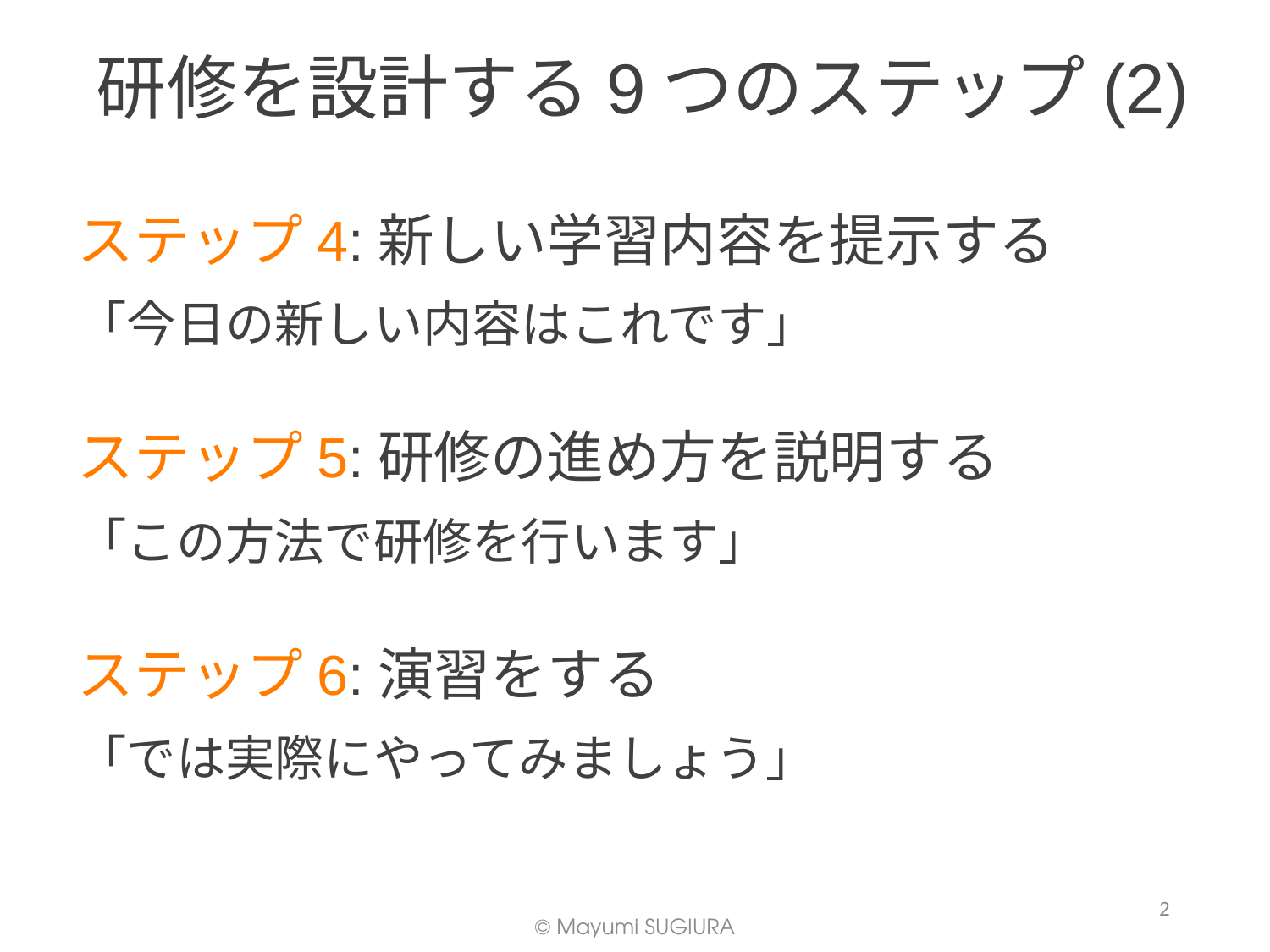

# 研修を設計する9つのステップ(2)
ステップ4:新しい学習内容を提示する
「今日の新しい内容はこれです」
ステップ5:研修の進め方を説明する
「この方法で研修を行います」
ステップ6:演習をする
「では実際にやってみましょう」
2
©️ Mayumi SUGIURA